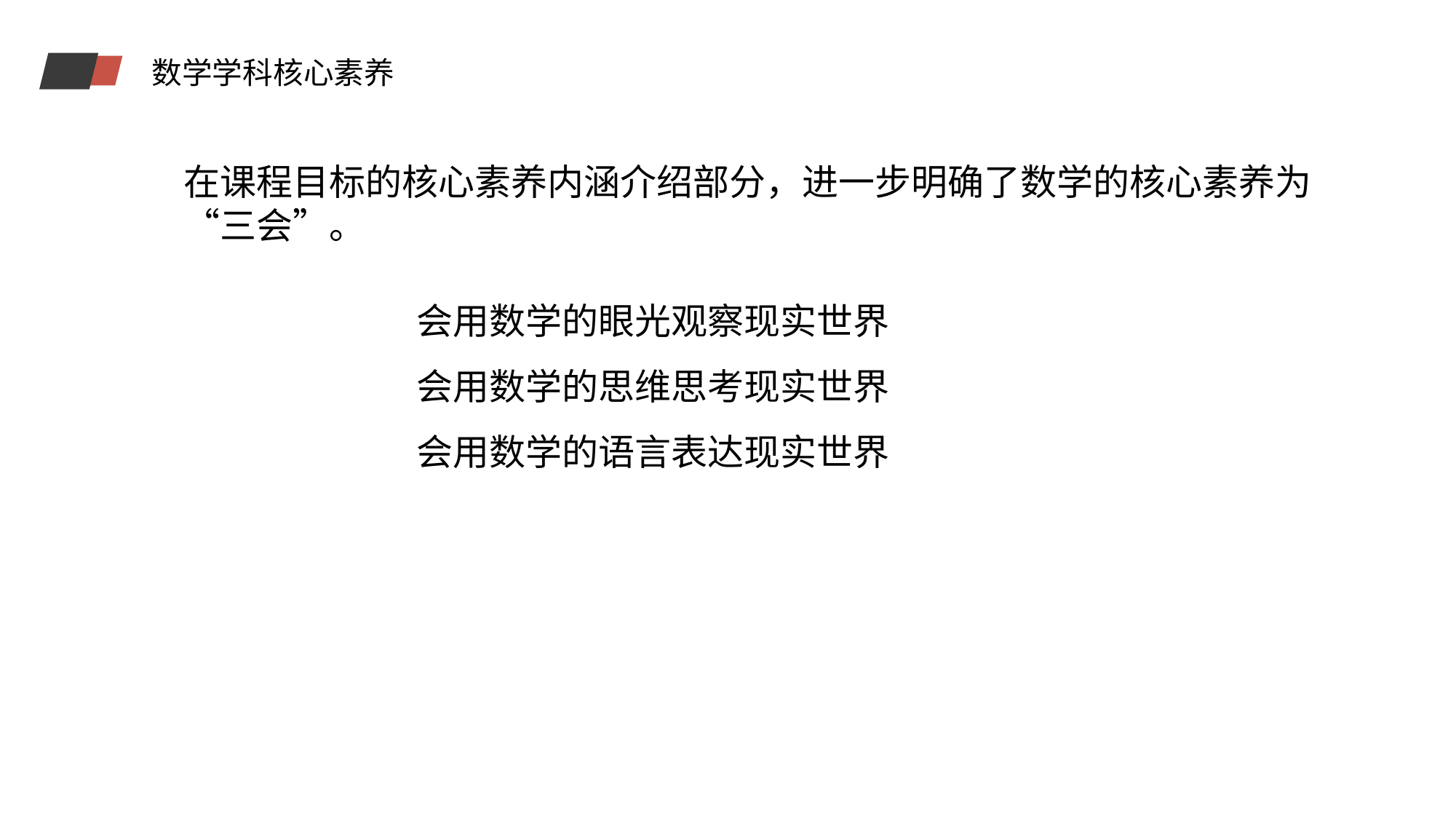

数学学科核心素养

在课程目标的核心素养内涵介绍部分，进一步明确了数学的核心素养为“三会”。
会用数学的眼光观察现实世界
会用数学的思维思考现实世界
会用数学的语言表达现实世界